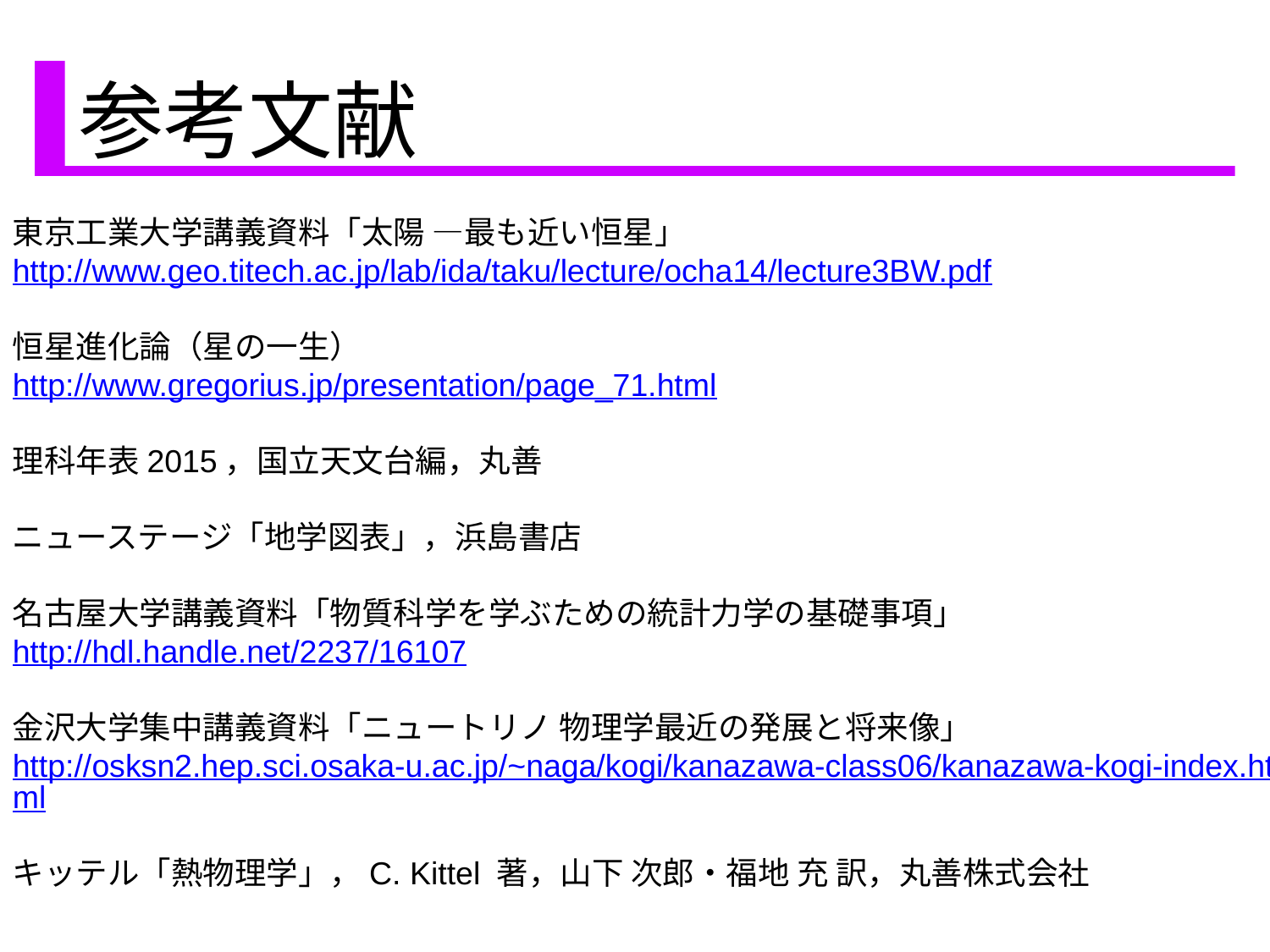

参考文献

東京工業大学講義資料「太陽 ―最も近い恒星」
http://www.geo.titech.ac.jp/lab/ida/taku/lecture/ocha14/lecture3BW.pdf

恒星進化論（星の一生）
http://www.gregorius.jp/presentation/page_71.html

理科年表2015，国立天文台編，丸善

ニューステージ「地学図表」，浜島書店

名古屋大学講義資料「物質科学を学ぶための統計力学の基礎事項」
http://hdl.handle.net/2237/16107

金沢大学集中講義資料「ニュートリノ 物理学最近の発展と将来像」
http://osksn2.hep.sci.osaka-u.ac.jp/~naga/kogi/kanazawa-class06/kanazawa-kogi-index.html

キッテル「熱物理学」，C. Kittel 著，山下 次郎・福地 充 訳，丸善株式会社